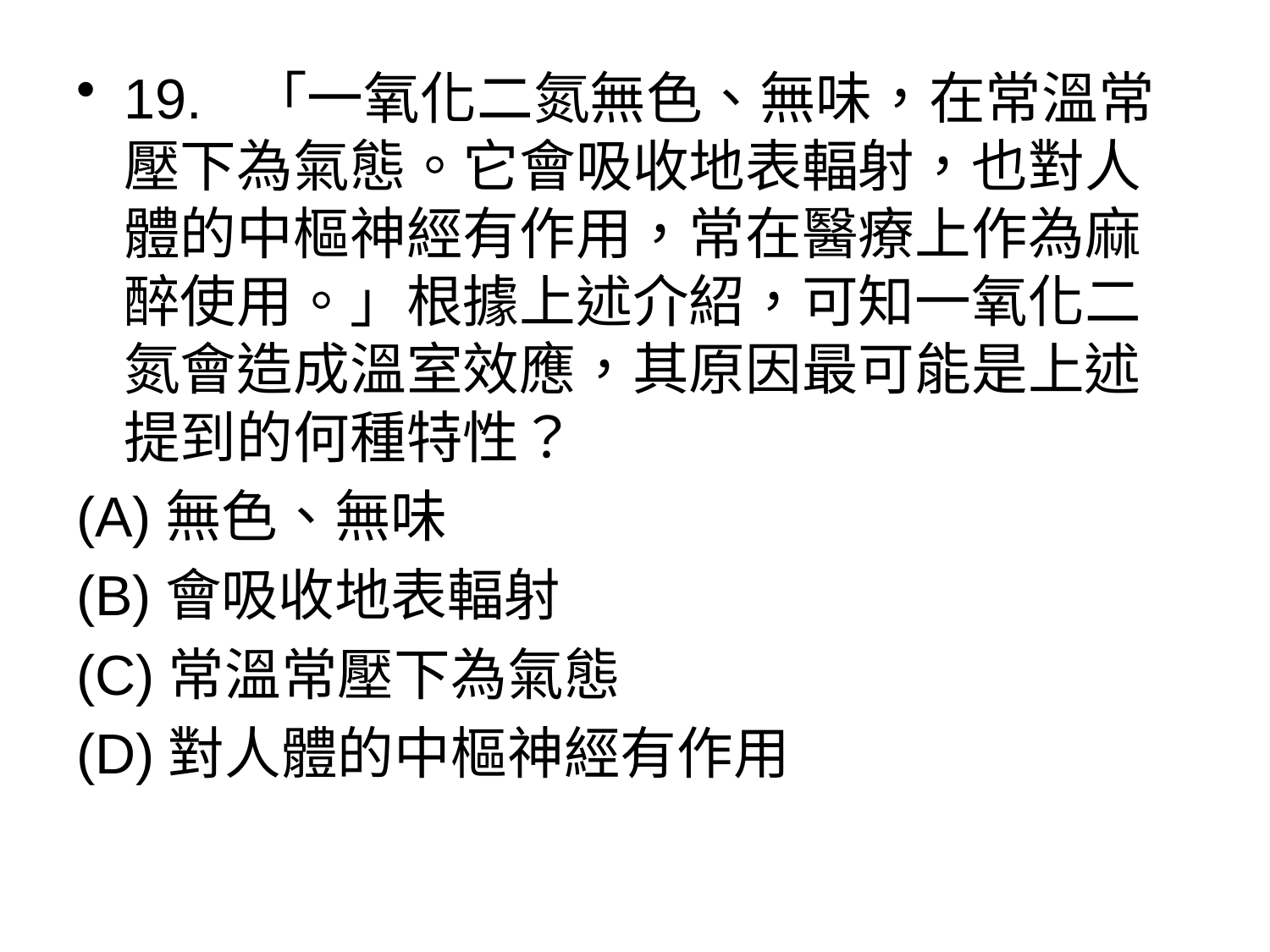

19.	「一氧化二氮無色、無味，在常溫常壓下為氣態。它會吸收地表輻射，也對人體的中樞神經有作用，常在醫療上作為麻醉使用。」根據上述介紹，可知一氧化二氮會造成溫室效應，其原因最可能是上述提到的何種特性？
(A)無色、無味
(B)會吸收地表輻射
(C)常溫常壓下為氣態
(D)對人體的中樞神經有作用